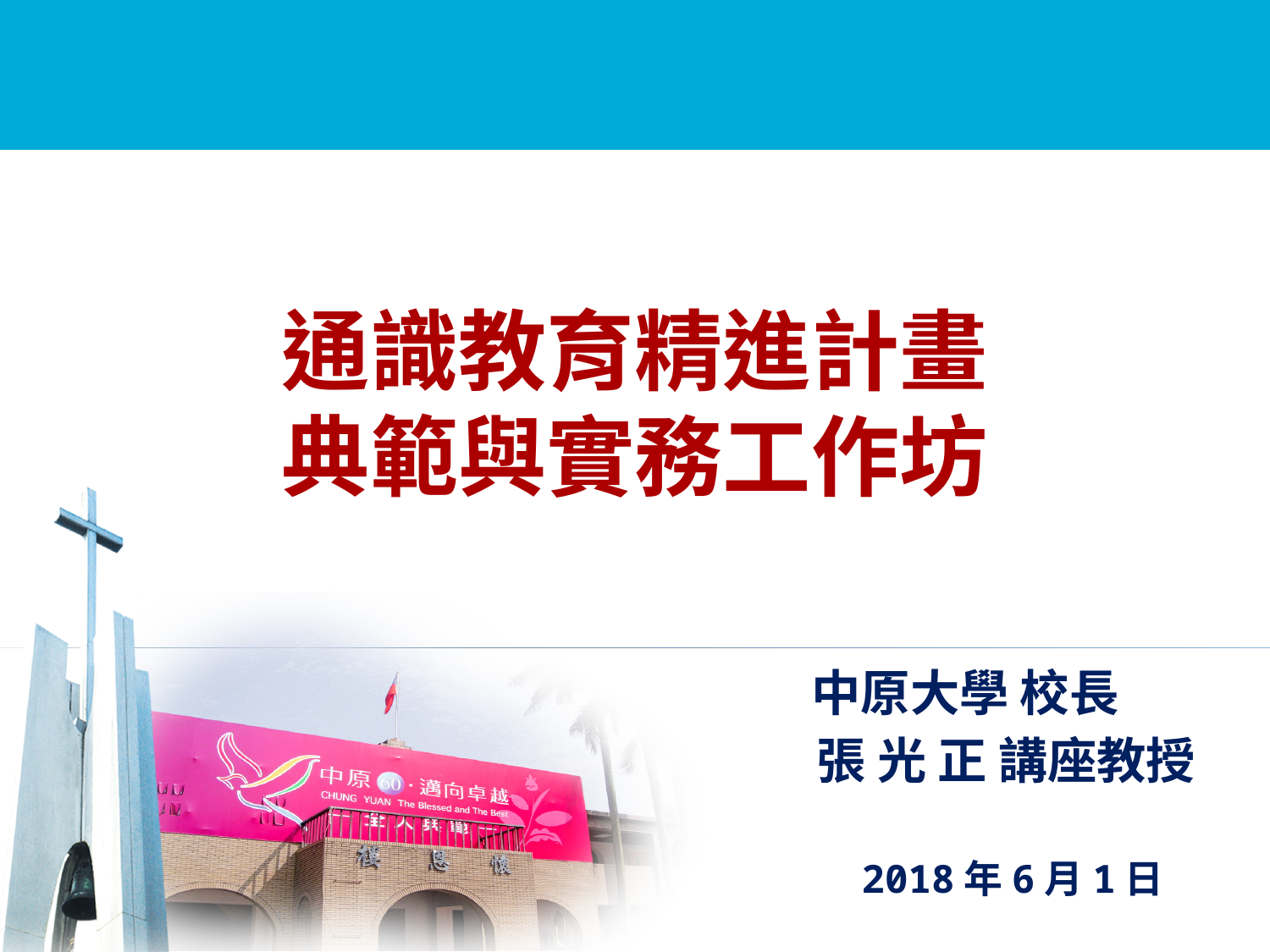

通識教育精進計畫
典範與實務工作坊
中原大學 校長
張 光 正 講座教授
2018年6月1日